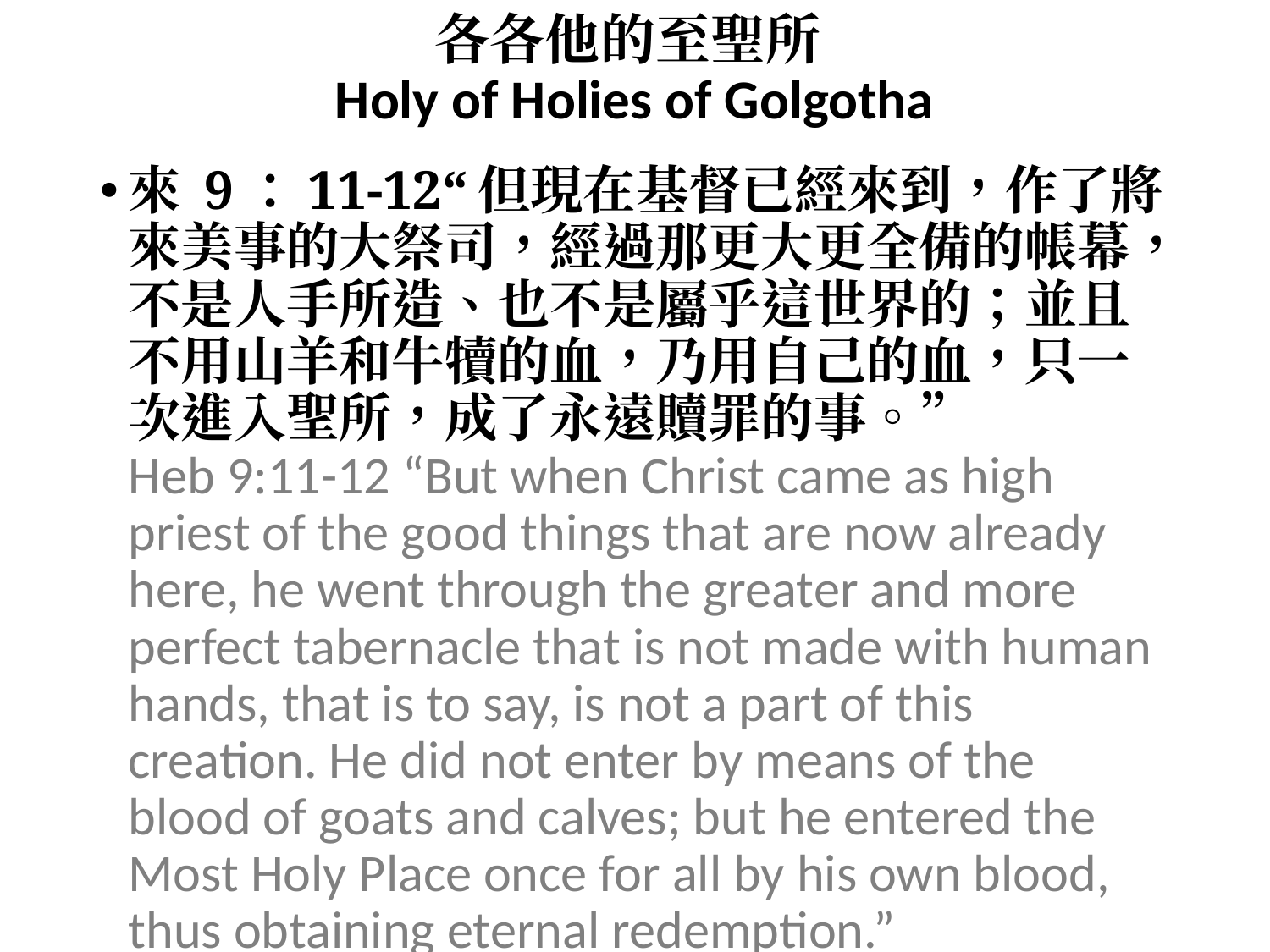

# 各各他的至聖所 Holy of Holies of Golgotha
來 9：11-12“但現在基督已經來到，作了將來美事的大祭司，經過那更大更全備的帳幕，不是人手所造、也不是屬乎這世界的；並且不用山羊和牛犢的血，乃用自己的血，只一次進入聖所，成了永遠贖罪的事。”
Heb 9:11-12 “But when Christ came as high priest of the good things that are now already here, he went through the greater and more perfect tabernacle that is not made with human hands, that is to say, is not a part of this creation. He did not enter by means of the blood of goats and calves; but he entered the Most Holy Place once for all by his own blood, thus obtaining eternal redemption.”